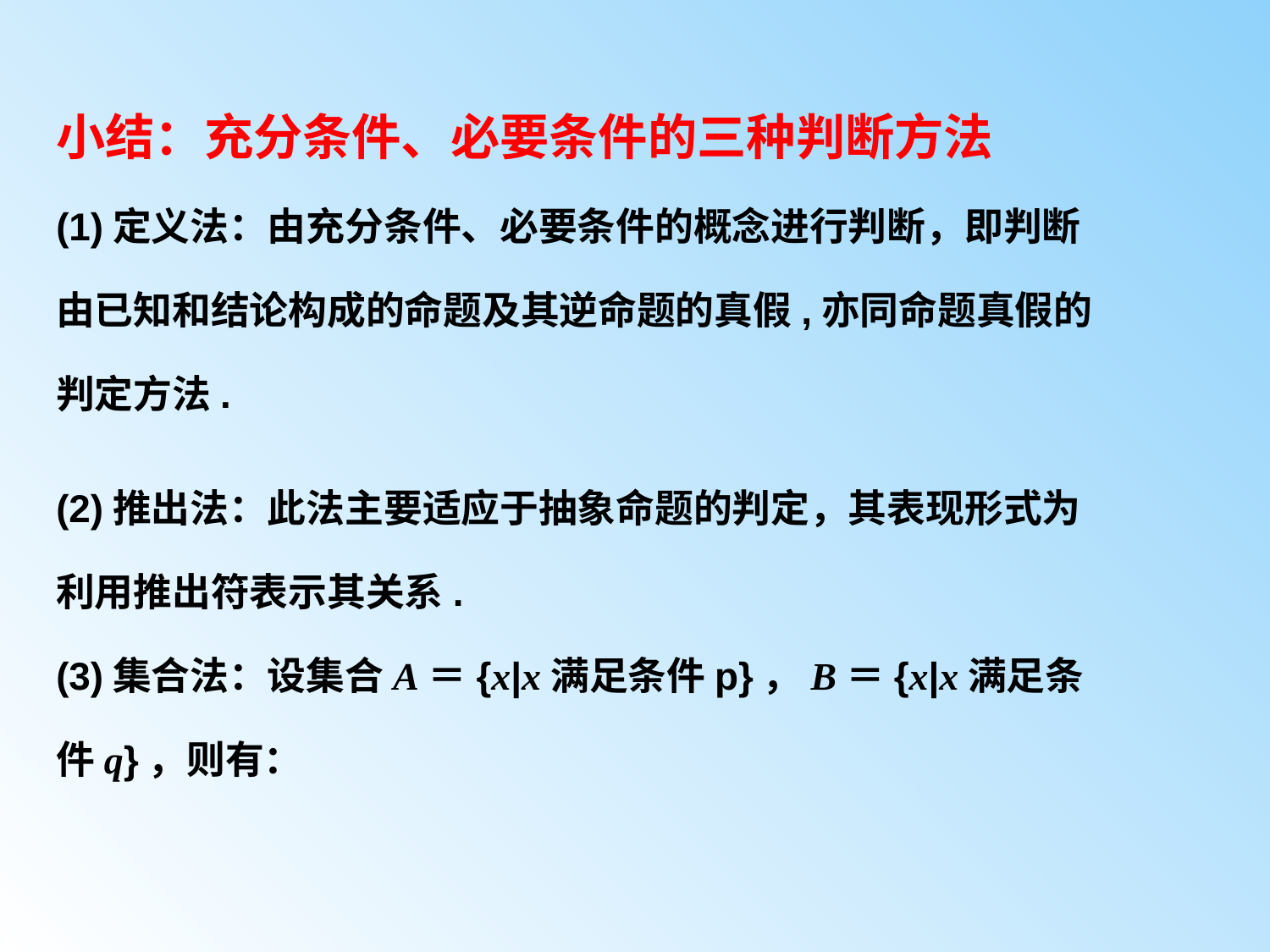

小结：充分条件、必要条件的三种判断方法
(1)定义法：由充分条件、必要条件的概念进行判断，即判断由已知和结论构成的命题及其逆命题的真假,亦同命题真假的判定方法.
(2)推出法：此法主要适应于抽象命题的判定，其表现形式为利用推出符表示其关系.
(3)集合法：设集合A＝{x|x满足条件p}，B＝{x|x满足条件q}，则有：